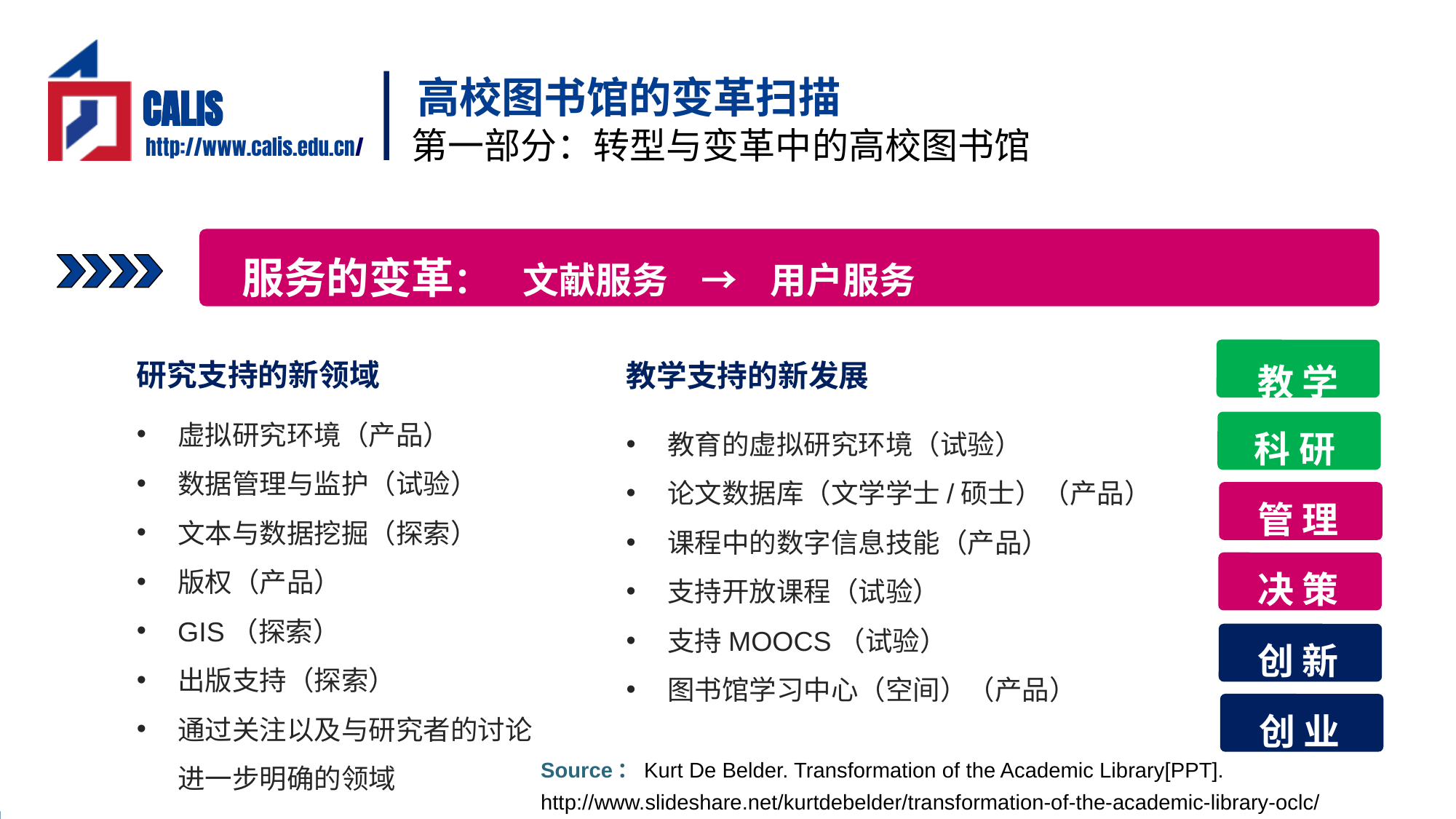

高校图书馆的变革扫描
第一部分：转型与变革中的高校图书馆
  服务的变革：    文献服务    →    用户服务

研究支持的新领域
虚拟研究环境（产品）
数据管理与监护（试验）
文本与数据挖掘（探索）
版权（产品）
GIS（探索）
出版支持（探索）
通过关注以及与研究者的讨论进一步明确的领域
教 学
教学支持的新发展
教育的虚拟研究环境（试验）
论文数据库（文学学士/硕士）（产品）
课程中的数字信息技能（产品）
支持开放课程（试验）
支持MOOCS（试验）
图书馆学习中心（空间）（产品）

科 研

管 理

决 策

创 新

创 业

创 业
Source：Kurt De Belder. Transformation of the Academic Library[PPT]. http://www.slideshare.net/kurtdebelder/transformation-of-the-academic-library-oclc/